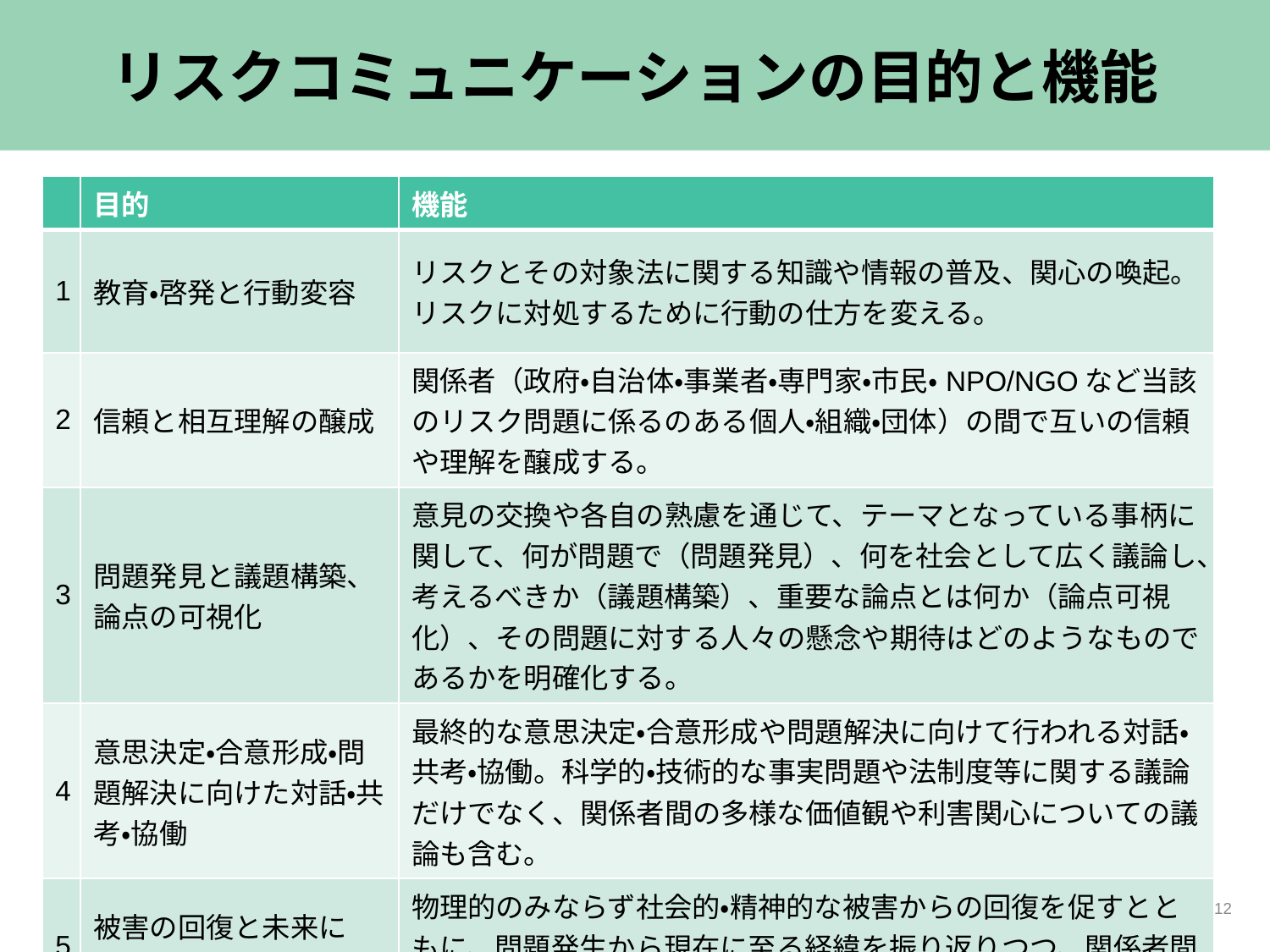

# リスクコミュニケーションの目的と機能
|  | 目的 | 機能 |
| --- | --- | --- |
| 1 | 教育・啓発と行動変容 | リスクとその対象法に関する知識や情報の普及、関心の喚起。 リスクに対処するために行動の仕方を変える。 |
| 2 | 信頼と相互理解の醸成 | 関係者（政府・自治体・事業者・専門家・市民・NPO/NGOなど当該のリスク問題に係るのある個人・組織・団体）の間で互いの信頼や理解を醸成する。 |
| 3 | 問題発見と議題構築、論点の可視化 | 意見の交換や各自の熟慮を通じて、テーマとなっている事柄に関して、何が問題で（問題発見）、何を社会として広く議論し、考えるべきか（議題構築）、重要な論点とは何か（論点可視化）、その問題に対する人々の懸念や期待はどのようなものであるかを明確化する。 |
| 4 | 意思決定・合意形成・問題解決に向けた対話・共考・協働 | 最終的な意思決定・合意形成や問題解決に向けて行われる対話・共考・協働。科学的・技術的な事実問題や法制度等に関する議論だけでなく、関係者間の多様な価値観や利害関心についての議論も含む。 |
| 5 | 被害の回復と未来に 向けた和解 | 物理的のみならず社会的・精神的な被害からの回復を促すとともに、問題発生から現在に至る経緯を振り返りつつ、関係者間の対立やわだかまりを解きほぐし、和解を進める。 |
12